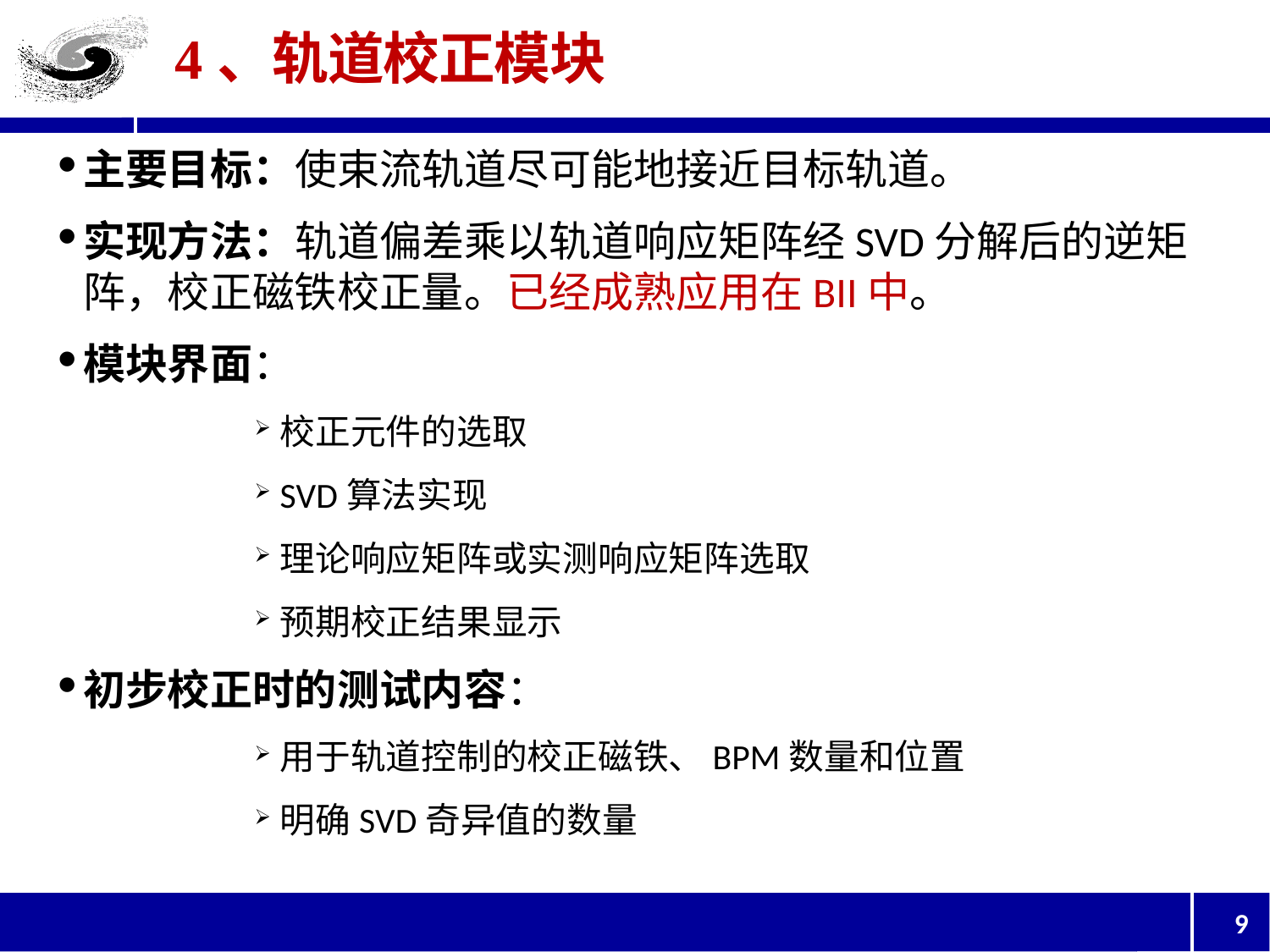

# 4、轨道校正模块
主要目标：使束流轨道尽可能地接近目标轨道。
实现方法：轨道偏差乘以轨道响应矩阵经SVD分解后的逆矩阵，校正磁铁校正量。已经成熟应用在BII中。
模块界面：
校正元件的选取
SVD算法实现
理论响应矩阵或实测响应矩阵选取
预期校正结果显示
初步校正时的测试内容：
用于轨道控制的校正磁铁、BPM数量和位置
明确SVD奇异值的数量